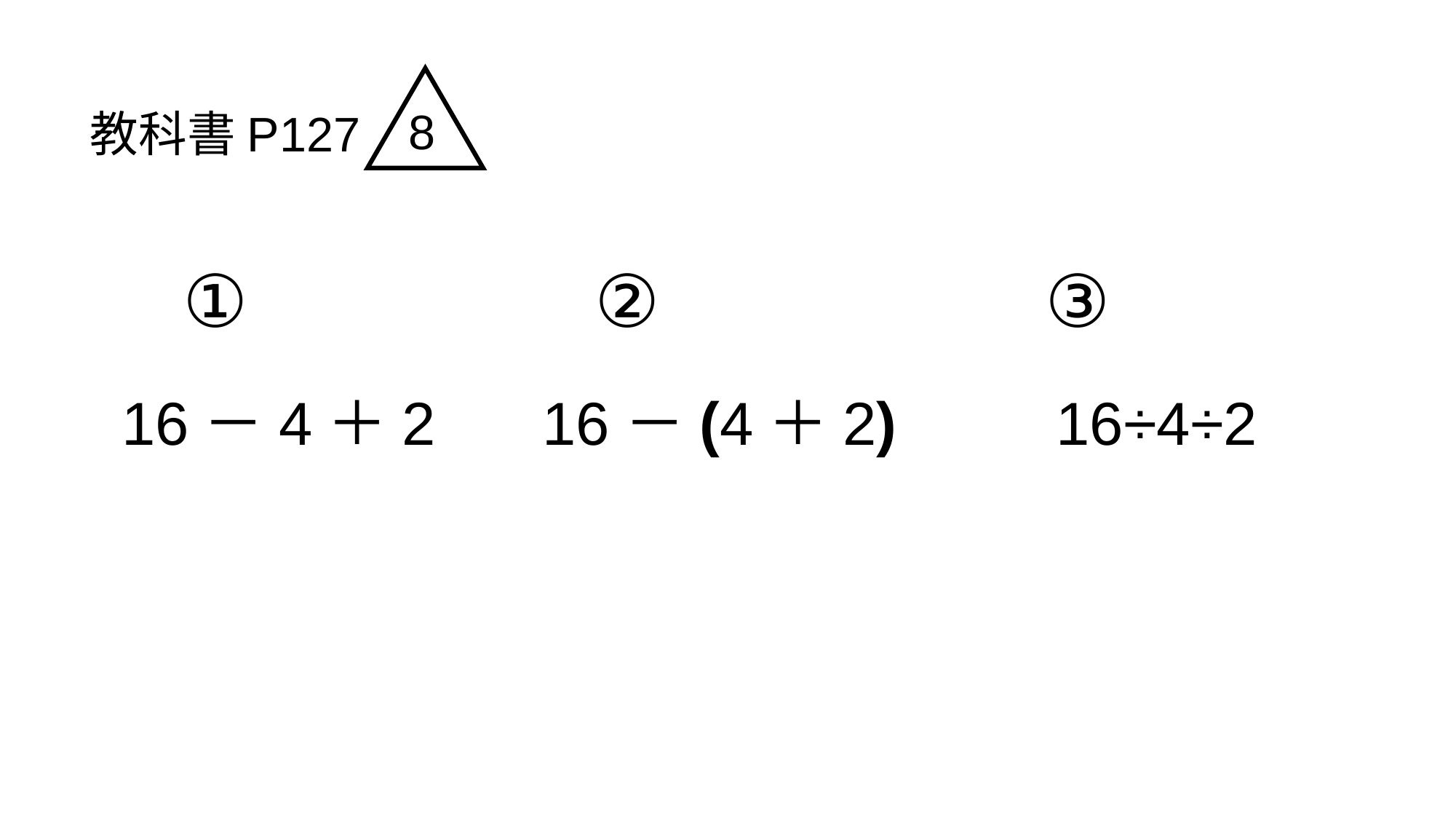

8
教科書P127
①
②
③
16－4＋2
16－(4＋2)
16÷4÷2